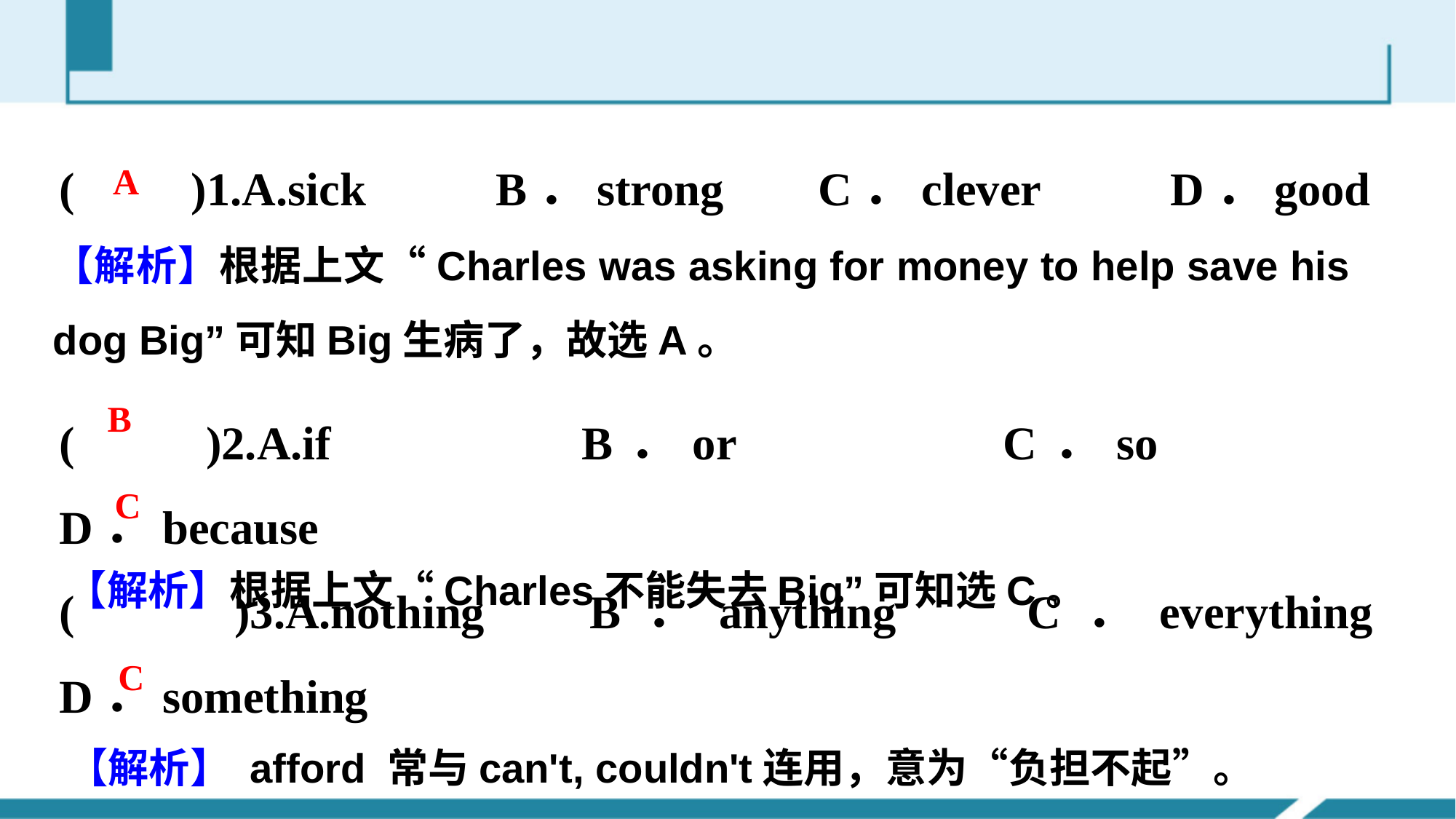

(　　)1.A.sick           B．strong        C．clever           D．good

(　　)2.A.if               B．or                C．so                 D．because
(　　)3.A.nothing    B．anything     C．everything   D．something

(　　)4.A.needn't     B．mustn't       C．couldn't       D．shouldn't

A
【解析】根据上文“Charles was asking for money to help save his dog Big”可知Big生病了，故选A。
B
C
【解析】根据上文“Charles不能失去Big”可知选C。
C
【解析】 afford 常与can't, couldn't连用，意为“负担不起”。